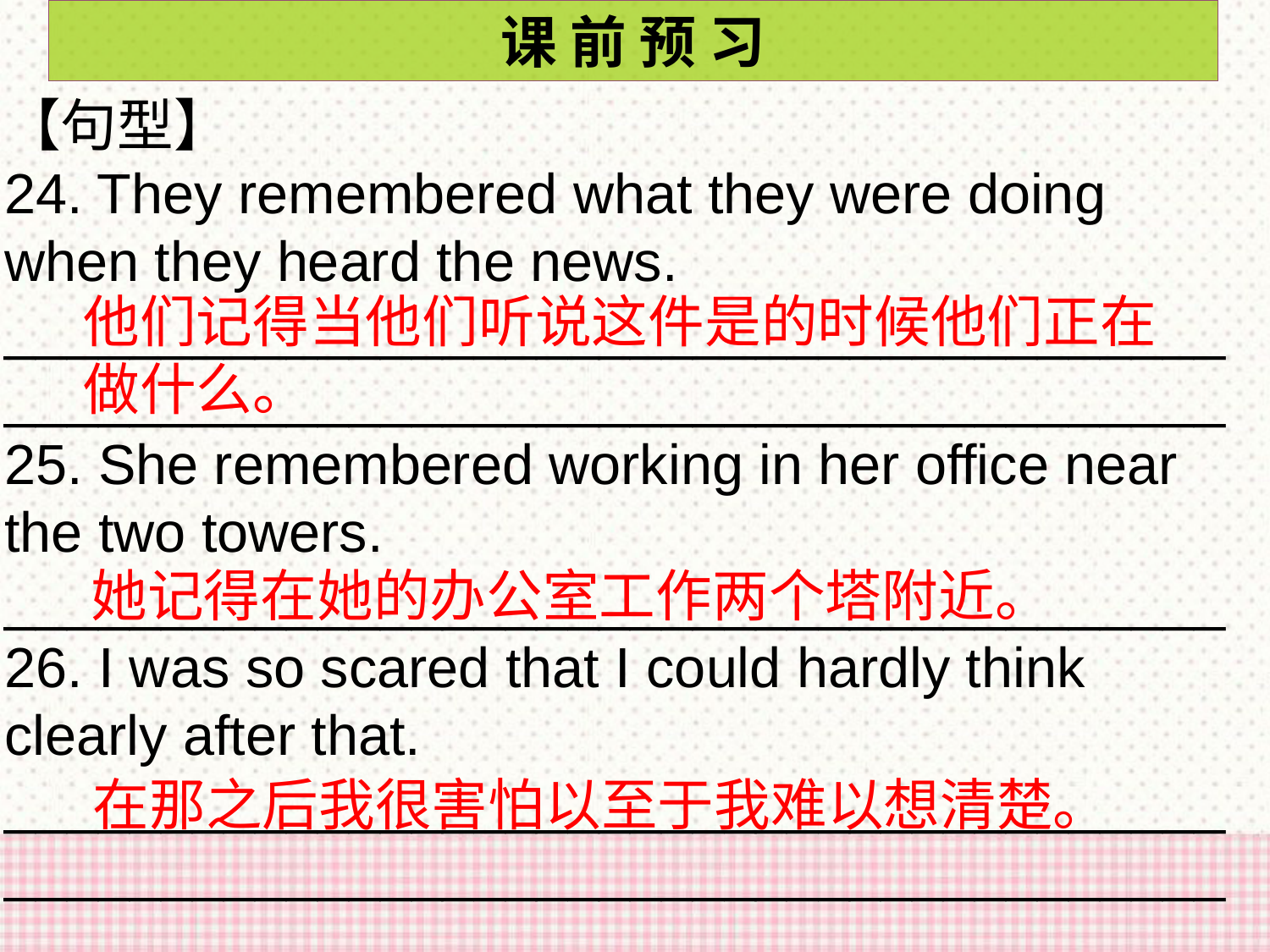

课 前 预 习
【句型】
24. They remembered what they were doing when they heard the news.
______________________________________________________________________________
25. She remembered working in her office near the two towers.
_______________________________________26. I was so scared that I could hardly think clearly after that.
______________________________________________________________________________
他们记得当他们听说这件是的时候他们正在做什么。
她记得在她的办公室工作两个塔附近。
在那之后我很害怕以至于我难以想清楚。